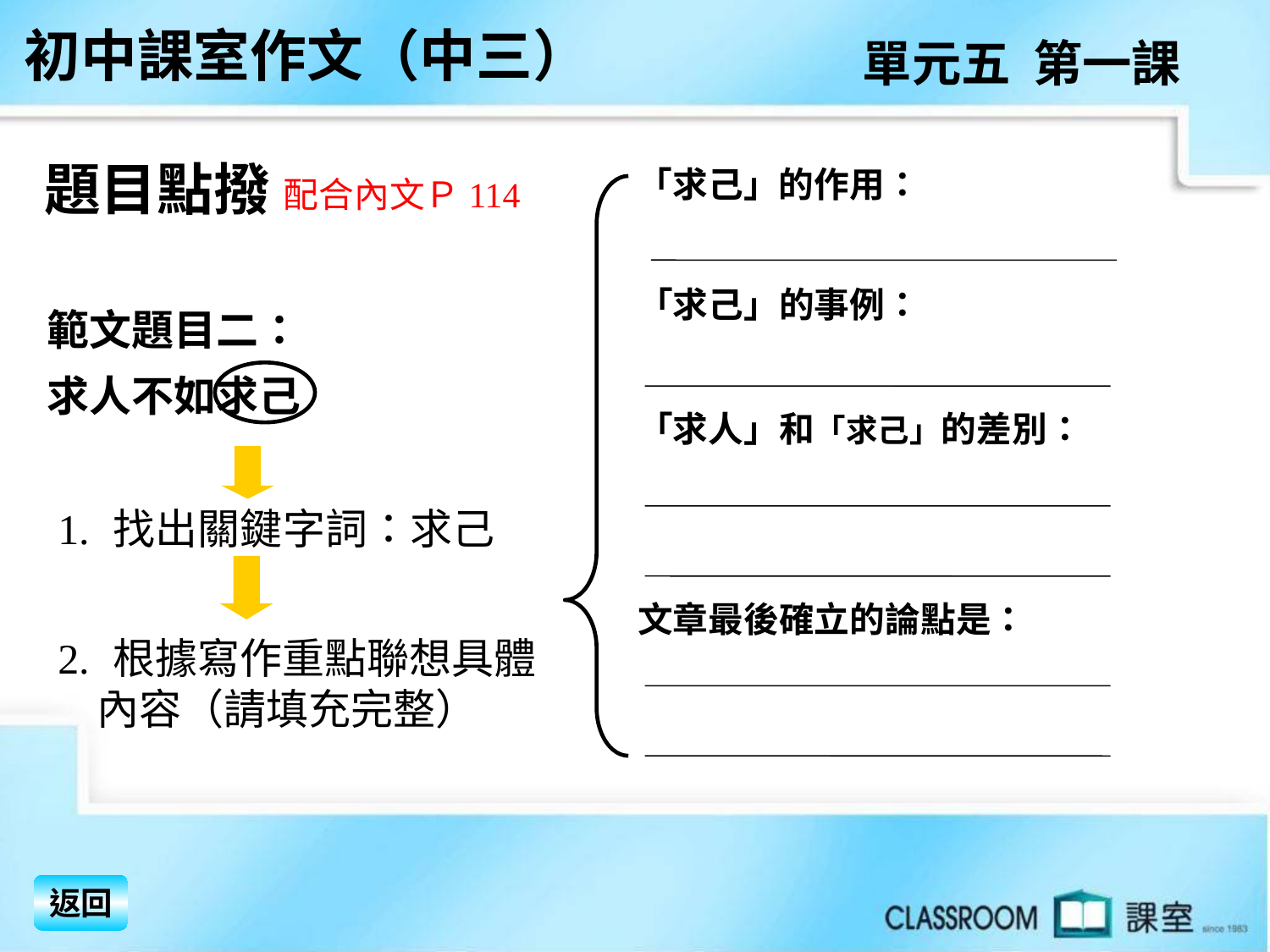

初中課室作文（中三）
單元五  第一課
題目點撥
「求己」的作用：
配合內文Ｐ114

「求己」的事例：
範文題目二：
求人不如求己

「求人」和「求己」的差別：

1. 找出關鍵字詞：求己

文章最後確立的論點是：
2. 根據寫作重點聯想具體
   內容（請填充完整）

返回